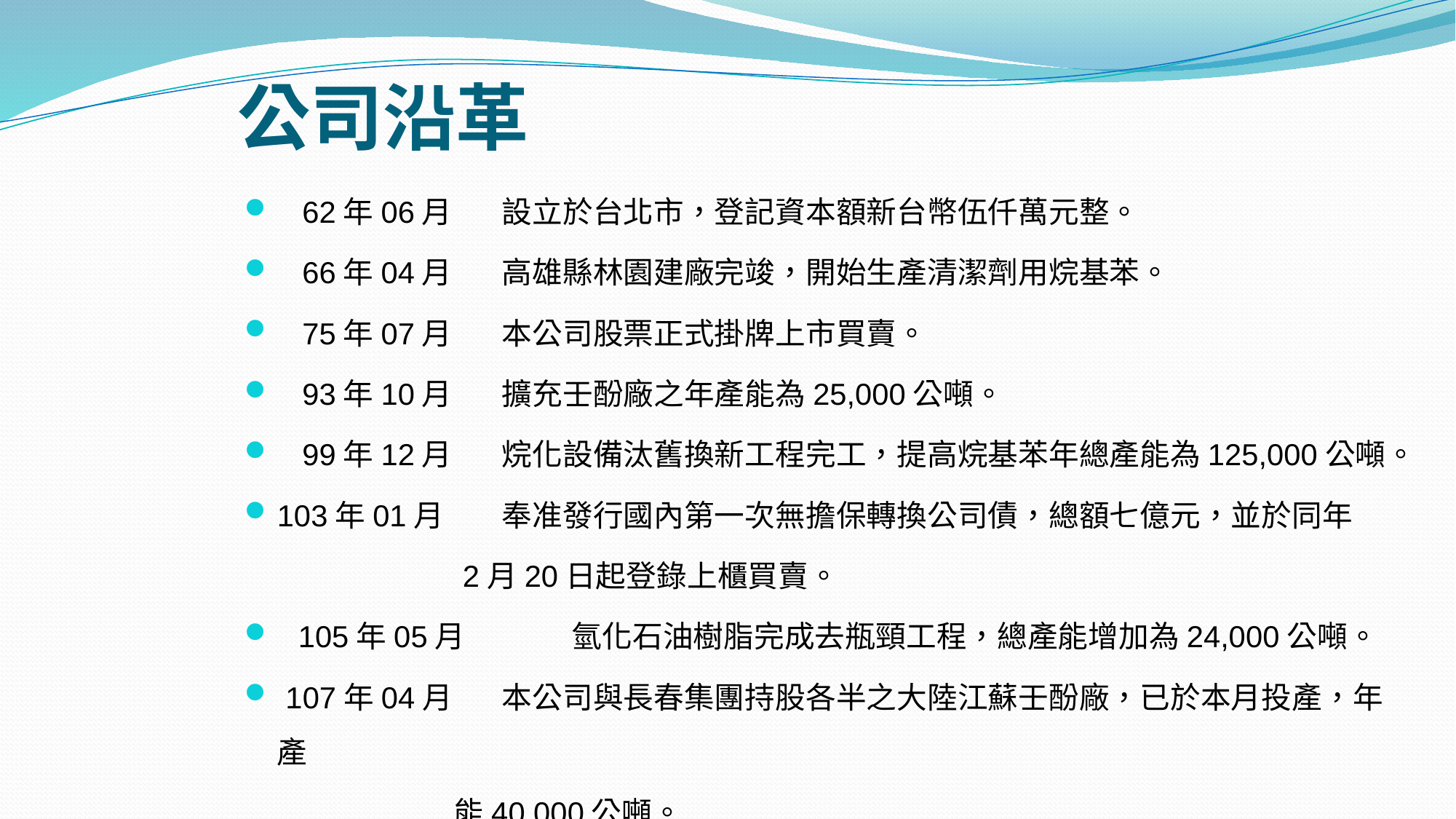

# 公司沿革
   62年06月	設立於台北市，登記資本額新台幣伍仟萬元整。
   66年04月	高雄縣林園建廠完竣，開始生產清潔劑用烷基苯。
   75年07月　	本公司股票正式掛牌上市買賣。
   93年10月	擴充壬酚廠之年產能為25,000公噸。
   99年12月	烷化設備汰舊換新工程完工，提高烷基苯年總產能為125,000公噸。
103年01月   	奉准發行國內第一次無擔保轉換公司債，總額七億元，並於同年
                         	2月20日起登錄上櫃買賣。
   105年05月   	氫化石油樹脂完成去瓶頸工程，總產能增加為24,000公噸。
 107年04月   	本公司與長春集團持股各半之大陸江蘇壬酚廠，已於本月投產，年產
                              能40,000公噸。